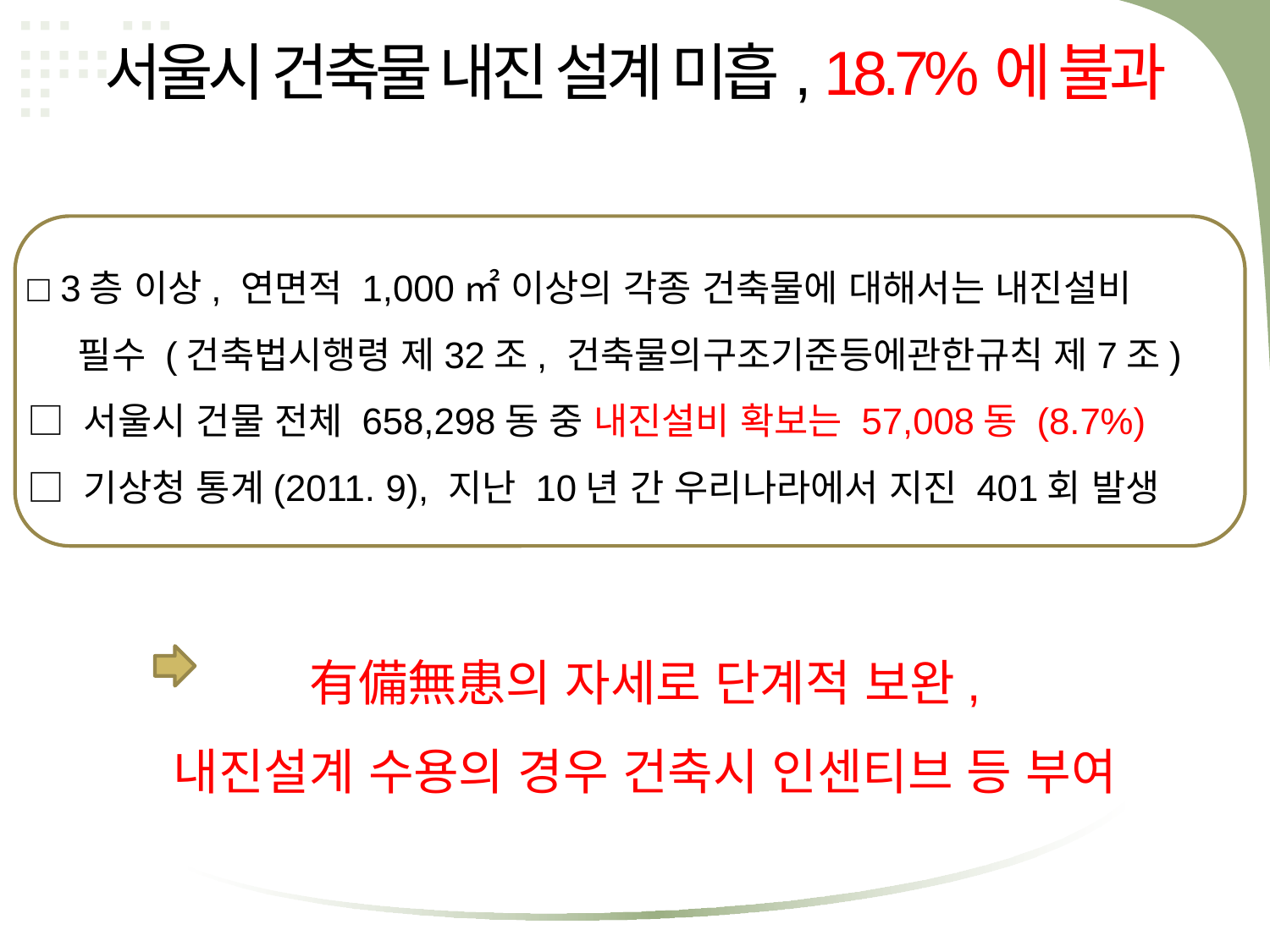

# 서울시 건축물 내진 설계 미흡, 18.7%에 불과

□ 3층 이상, 연면적 1,000㎡ 이상의 각종 건축물에 대해서는 내진설비
    필수 (건축법시행령 제32조, 건축물의구조기준등에관한규칙 제7조)
□ 서울시 건물 전체 658,298동 중 내진설비 확보는 57,008동 (8.7%)
□ 기상청 통계(2011. 9), 지난 10년 간 우리나라에서 지진 401회 발생
有備無患의 자세로 단계적 보완,
내진설계 수용의 경우 건축시 인센티브 등 부여